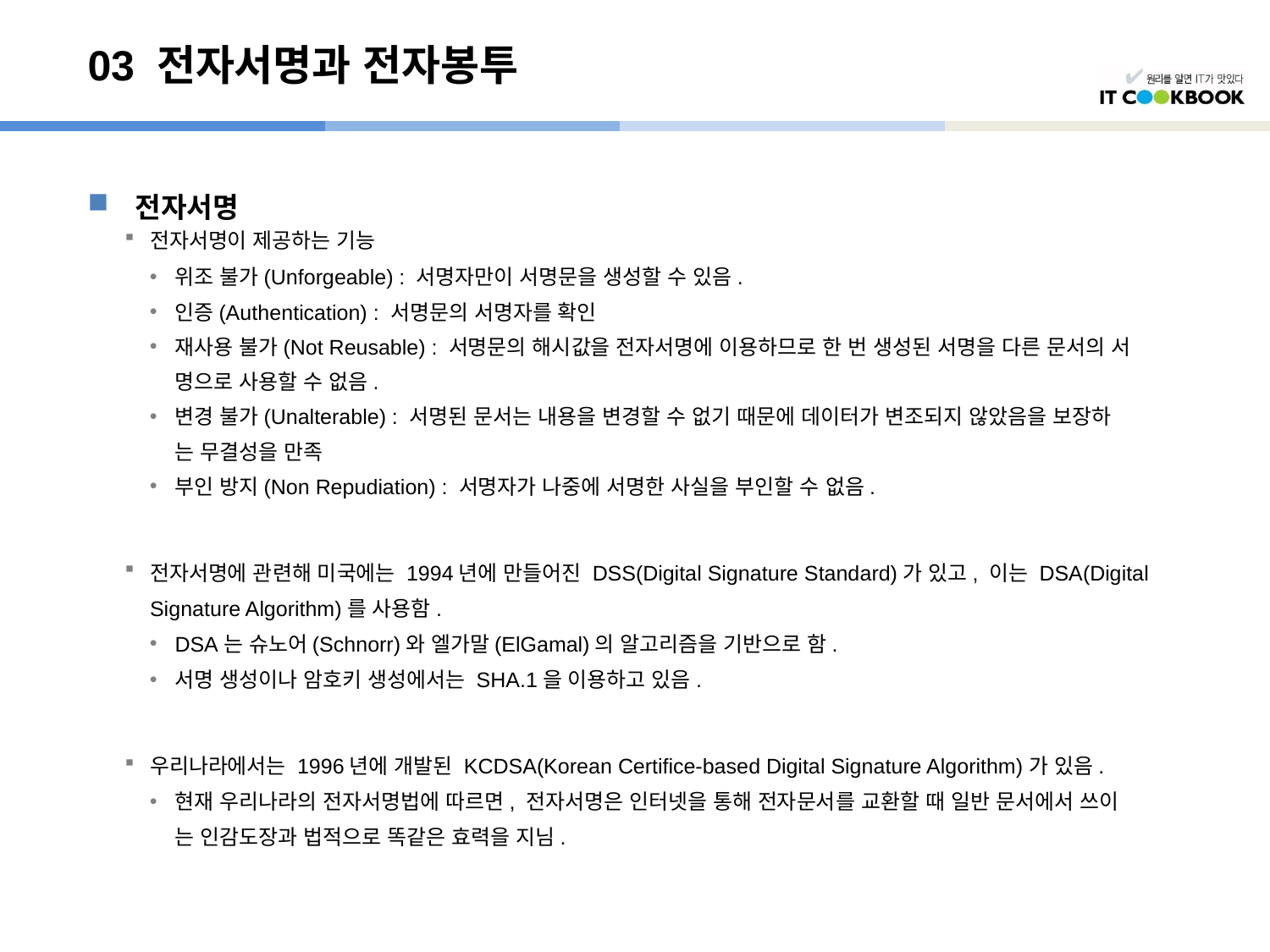

# 03 전자서명과 전자봉투
전자서명
전자서명이 제공하는 기능
위조 불가(Unforgeable) : 서명자만이 서명문을 생성할 수 있음.
인증(Authentication) : 서명문의 서명자를 확인
재사용 불가(Not Reusable) : 서명문의 해시값을 전자서명에 이용하므로 한 번 생성된 서명을 다른 문서의 서
	명으로 사용할 수 없음.
변경 불가(Unalterable) : 서명된 문서는 내용을 변경할 수 없기 때문에 데이터가 변조되지 않았음을 보장하
	는 무결성을 만족
부인 방지(Non Repudiation) : 서명자가 나중에 서명한 사실을 부인할 수 없음.

전자서명에 관련해 미국에는 1994년에 만들어진 DSS(Digital Signature Standard)가 있고, 이는 DSA(Digital
	Signature Algorithm)를 사용함.
DSA는 슈노어(Schnorr)와 엘가말(ElGamal)의 알고리즘을 기반으로 함.
서명 생성이나 암호키 생성에서는 SHA.1을 이용하고 있음.

우리나라에서는 1996년에 개발된 KCDSA(Korean Certifice-based Digital Signature Algorithm)가 있음.
현재 우리나라의 전자서명법에 따르면, 전자서명은 인터넷을 통해 전자문서를 교환할 때 일반 문서에서 쓰이
	는 인감도장과 법적으로 똑같은 효력을 지님.